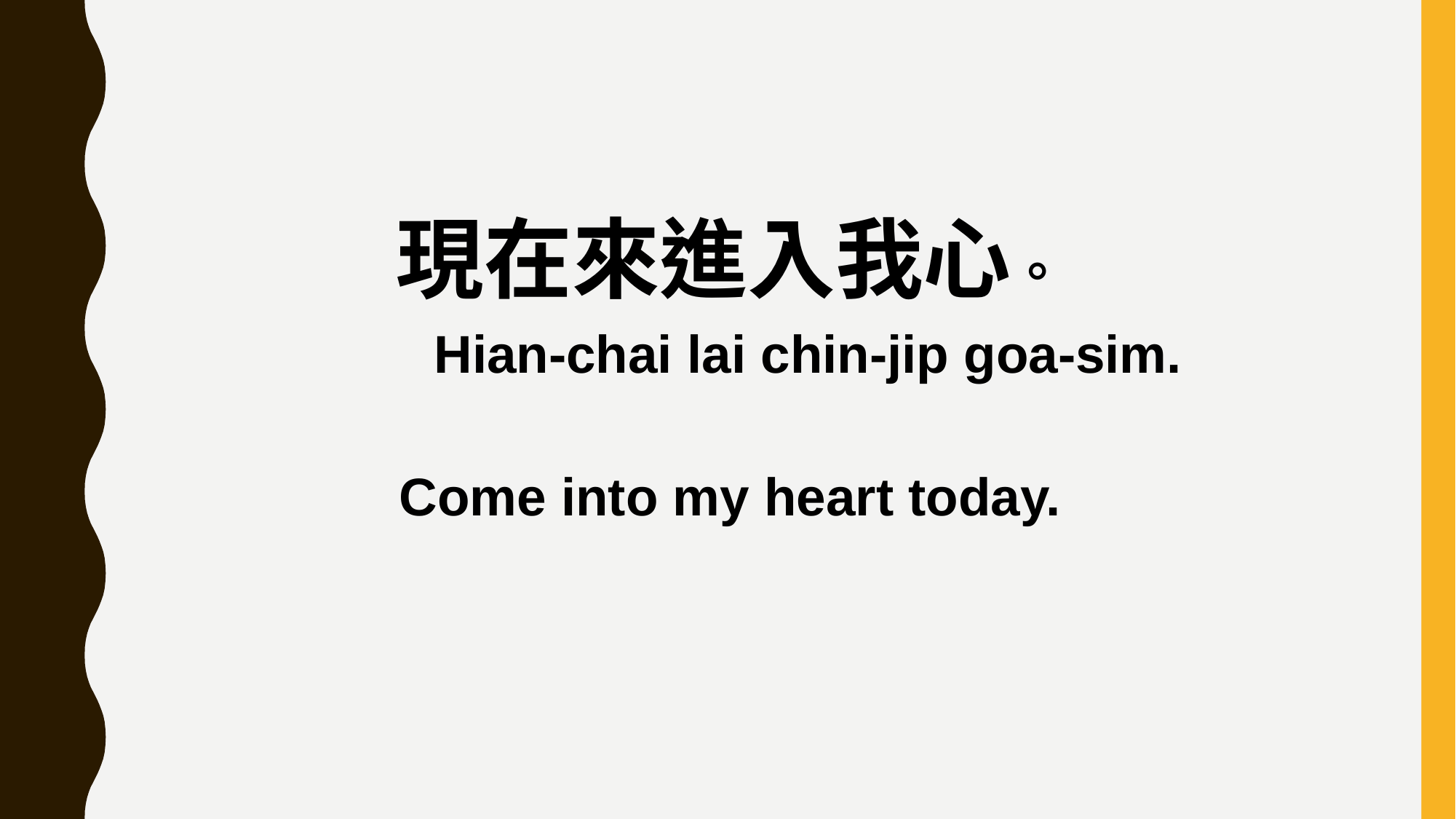

現在來進入我心。
                Hian-chai lai chin-jip goa-sim.

Come into my heart today.